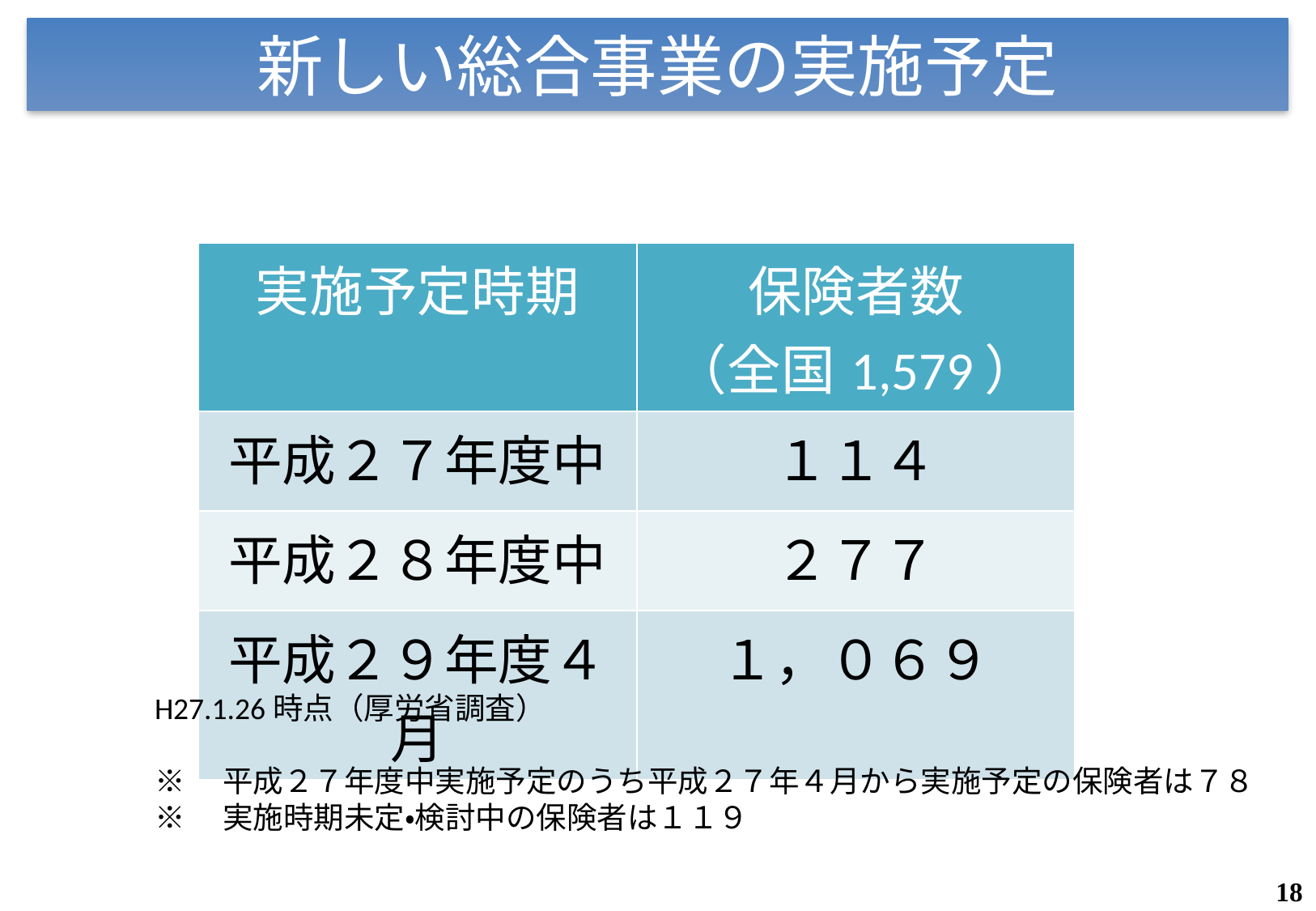

# 新しい総合事業の実施予定
| 実施予定時期 | 保険者数 （全国1,579） |
| --- | --- |
| 平成２７年度中 | １１４ |
| 平成２８年度中 | ２７７ |
| 平成２９年度４月 | １，０６９ |
H27.1.26時点（厚労省調査）

※　平成２７年度中実施予定のうち平成２７年４月から実施予定の保険者は７８
※　実施時期未定・検討中の保険者は１１９
18